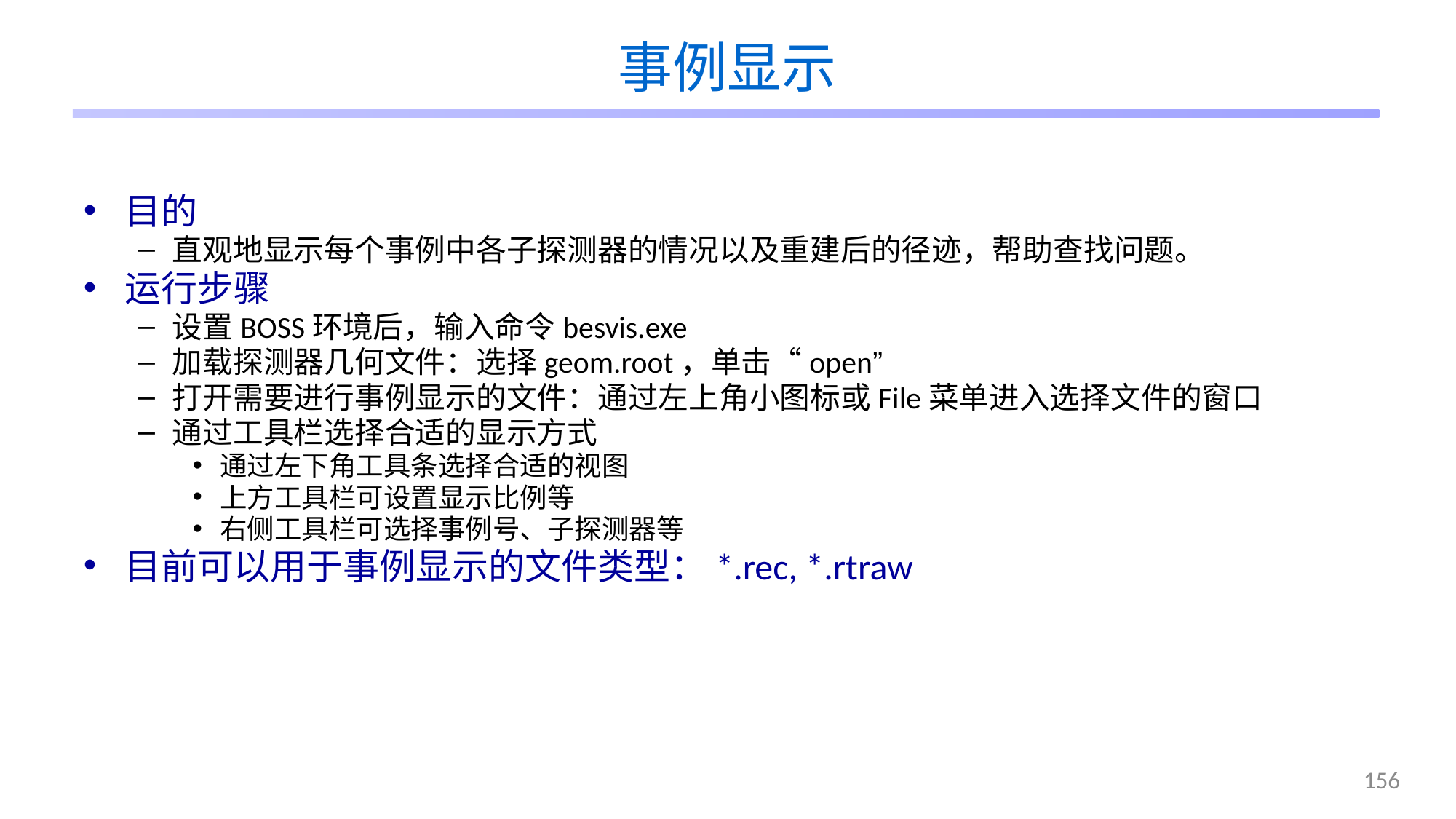

# 事例显示
目的
直观地显示每个事例中各子探测器的情况以及重建后的径迹，帮助查找问题。
运行步骤
设置BOSS环境后，输入命令besvis.exe
加载探测器几何文件：选择geom.root，单击“open”
打开需要进行事例显示的文件：通过左上角小图标或File菜单进入选择文件的窗口
通过工具栏选择合适的显示方式
通过左下角工具条选择合适的视图
上方工具栏可设置显示比例等
右侧工具栏可选择事例号、子探测器等
目前可以用于事例显示的文件类型：*.rec, *.rtraw
156